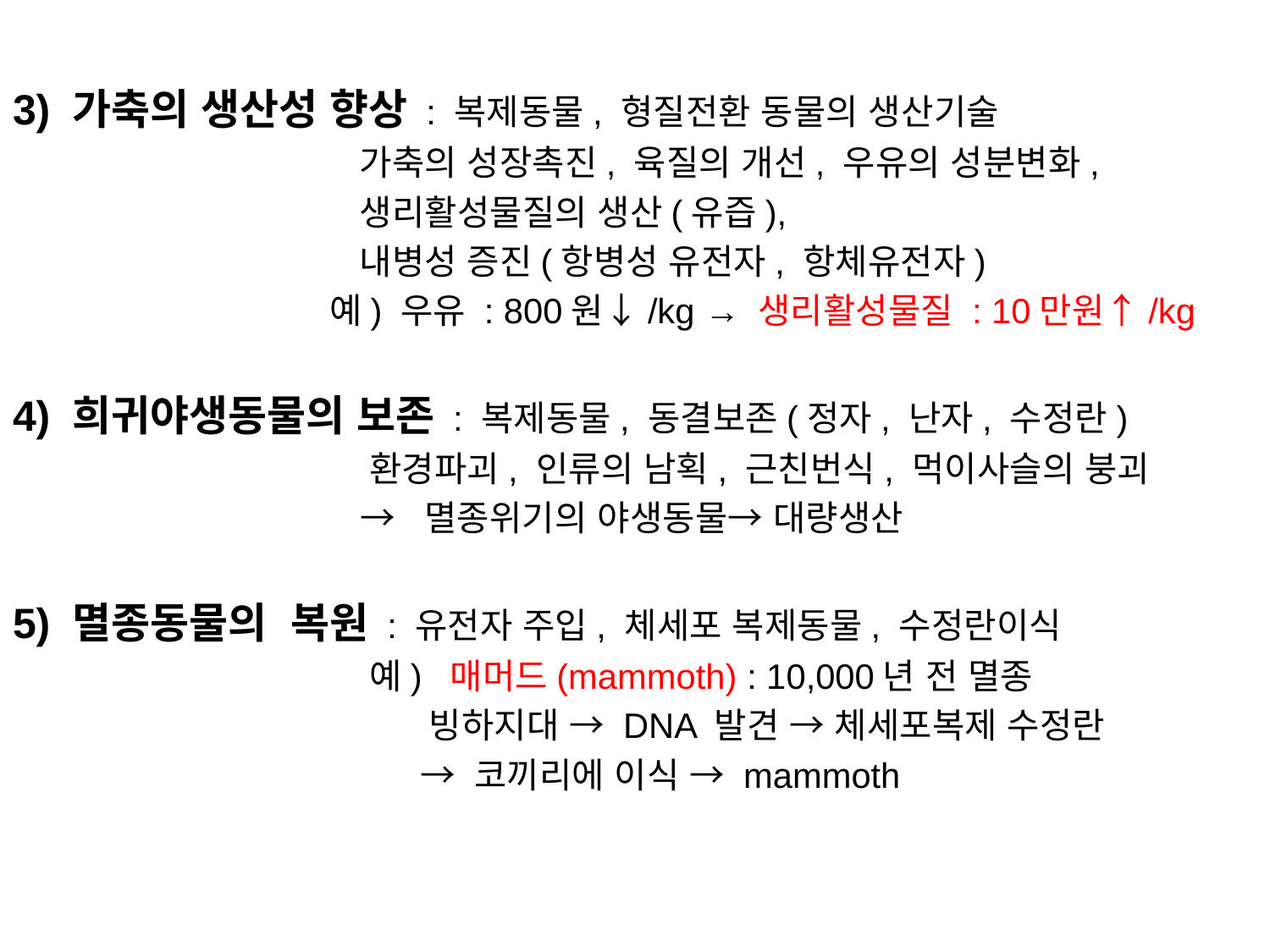

3) 가축의 생산성 향상 : 복제동물, 형질전환 동물의 생산기술
                                  가축의 성장촉진, 육질의 개선, 우유의 성분변화,
                                  생리활성물질의 생산(유즙),
                                  내병성 증진(항병성 유전자, 항체유전자)
                               예) 우유 : 800원↓/kg → 생리활성물질 : 10만원↑/kg

4) 희귀야생동물의 보존 : 복제동물, 동결보존(정자, 난자, 수정란)
                                   환경파괴, 인류의 남획, 근친번식, 먹이사슬의 붕괴
                                   →  멸종위기의 야생동물→ 대량생산

5) 멸종동물의  복원 : 유전자 주입, 체세포 복제동물, 수정란이식
                                   예)  매머드(mammoth) : 10,000년 전 멸종
                                         빙하지대 → DNA 발견 → 체세포복제 수정란
                                         → 코끼리에 이식 → mammoth